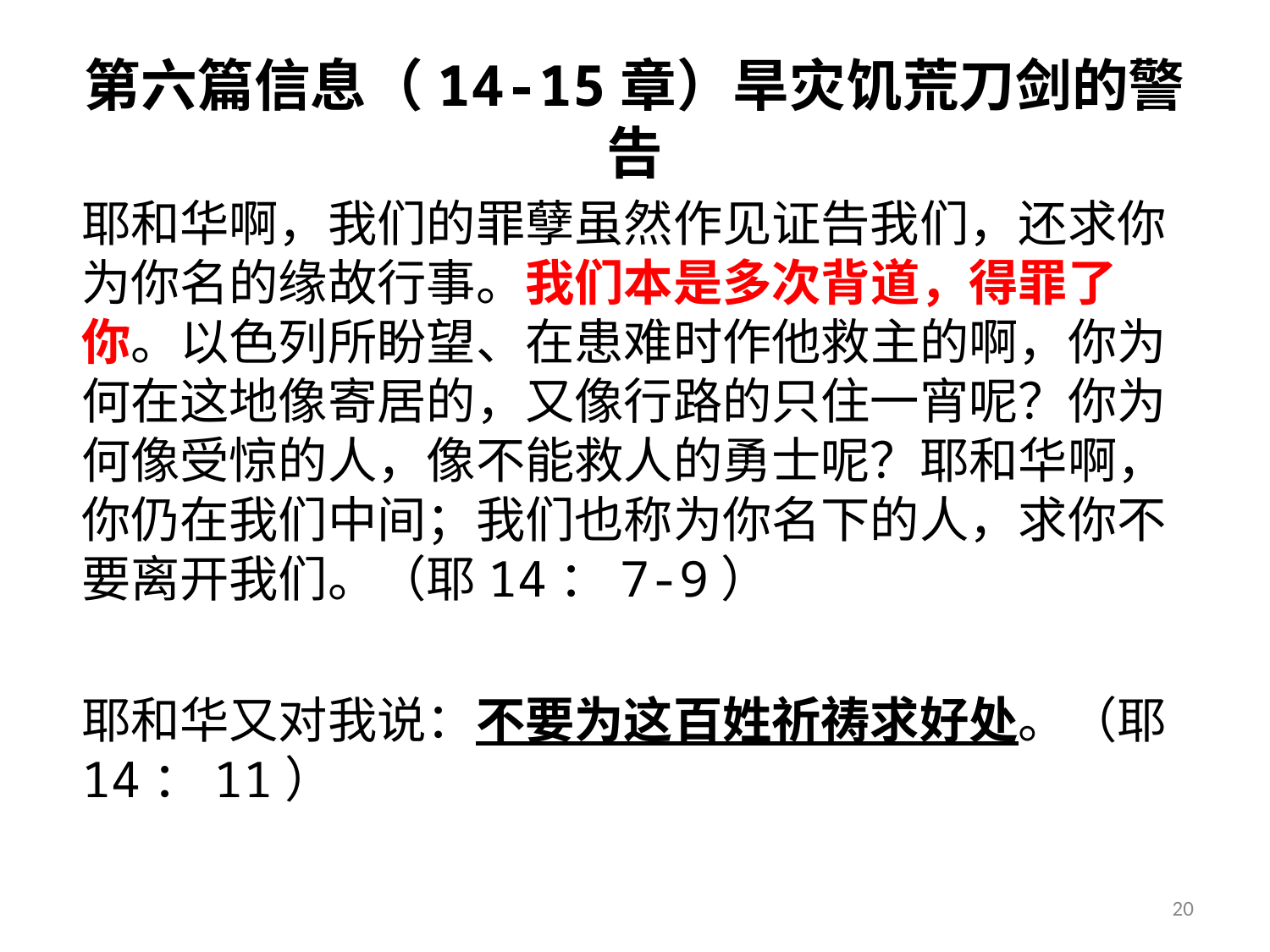

# 第六篇信息（14-15章）旱灾饥荒刀剑的警告
耶和华啊，我们的罪孽虽然作见证告我们，还求你为你名的缘故行事。我们本是多次背道，得罪了你。以色列所盼望、在患难时作他救主的啊，你为何在这地像寄居的，又像行路的只住一宵呢？你为何像受惊的人，像不能救人的勇士呢？耶和华啊，你仍在我们中间；我们也称为你名下的人，求你不要离开我们。（耶14：7-9）

耶和华又对我说：不要为这百姓祈祷求好处。（耶14：11）

20